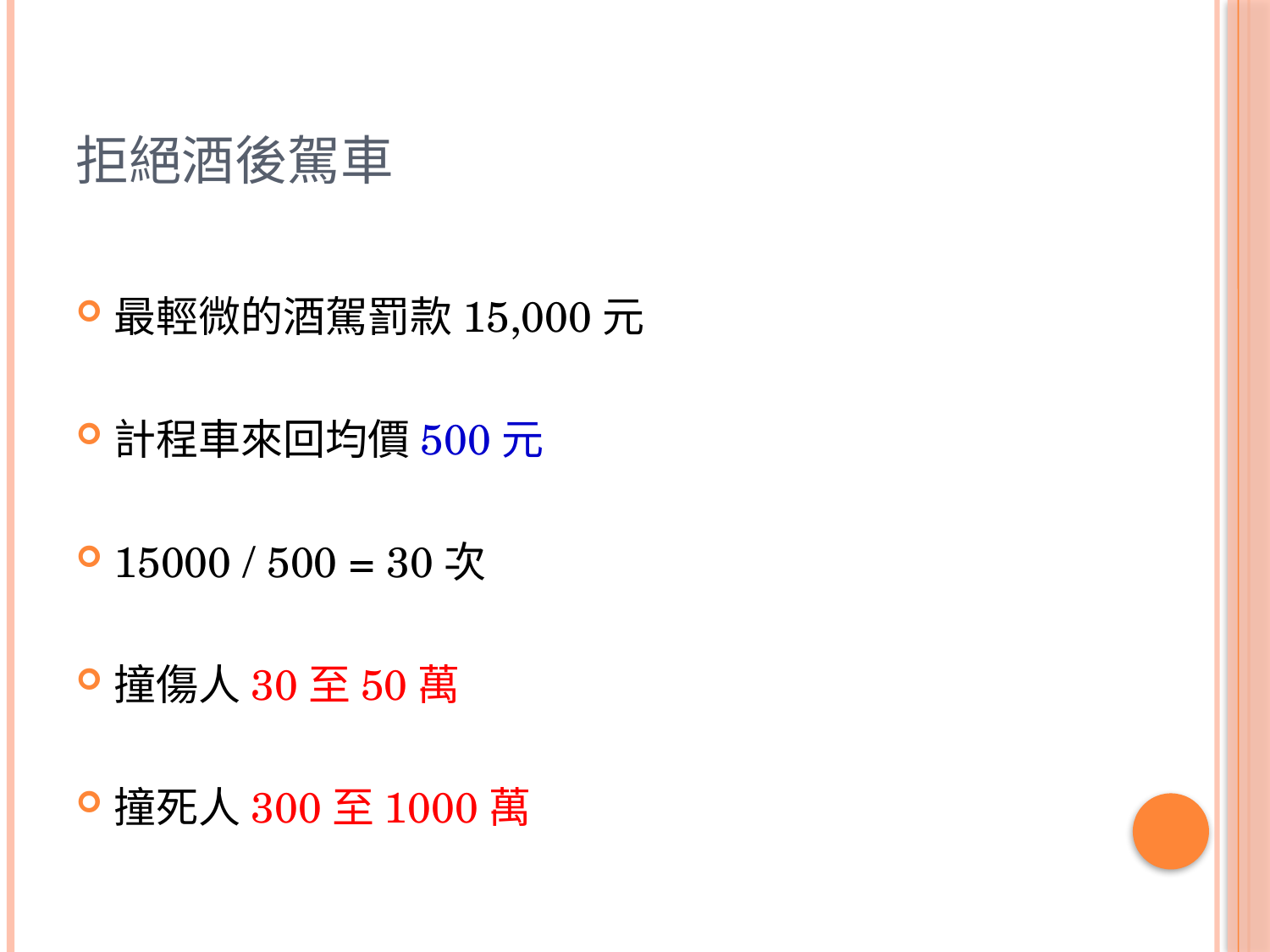

# 拒絕酒後駕車

最輕微的酒駕罰款15,000元

計程車來回均價500元

15000 / 500 = 30次

撞傷人30至50萬

撞死人300至1000萬